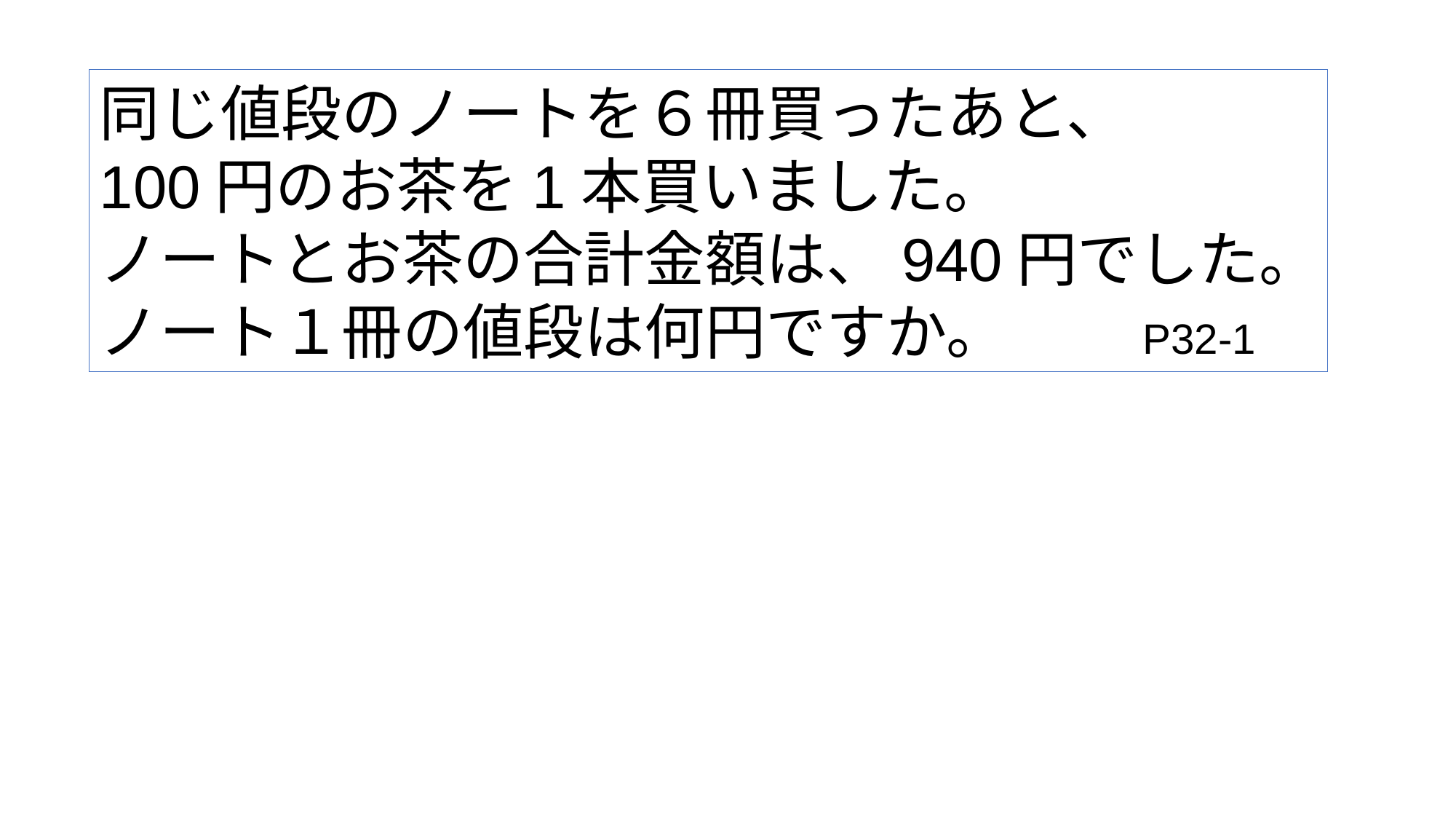

同じ値段のノートを６冊買ったあと、
100円のお茶を1本買いました。
ノートとお茶の合計金額は、940円でした。
ノート１冊の値段は何円ですか。　　P32-1